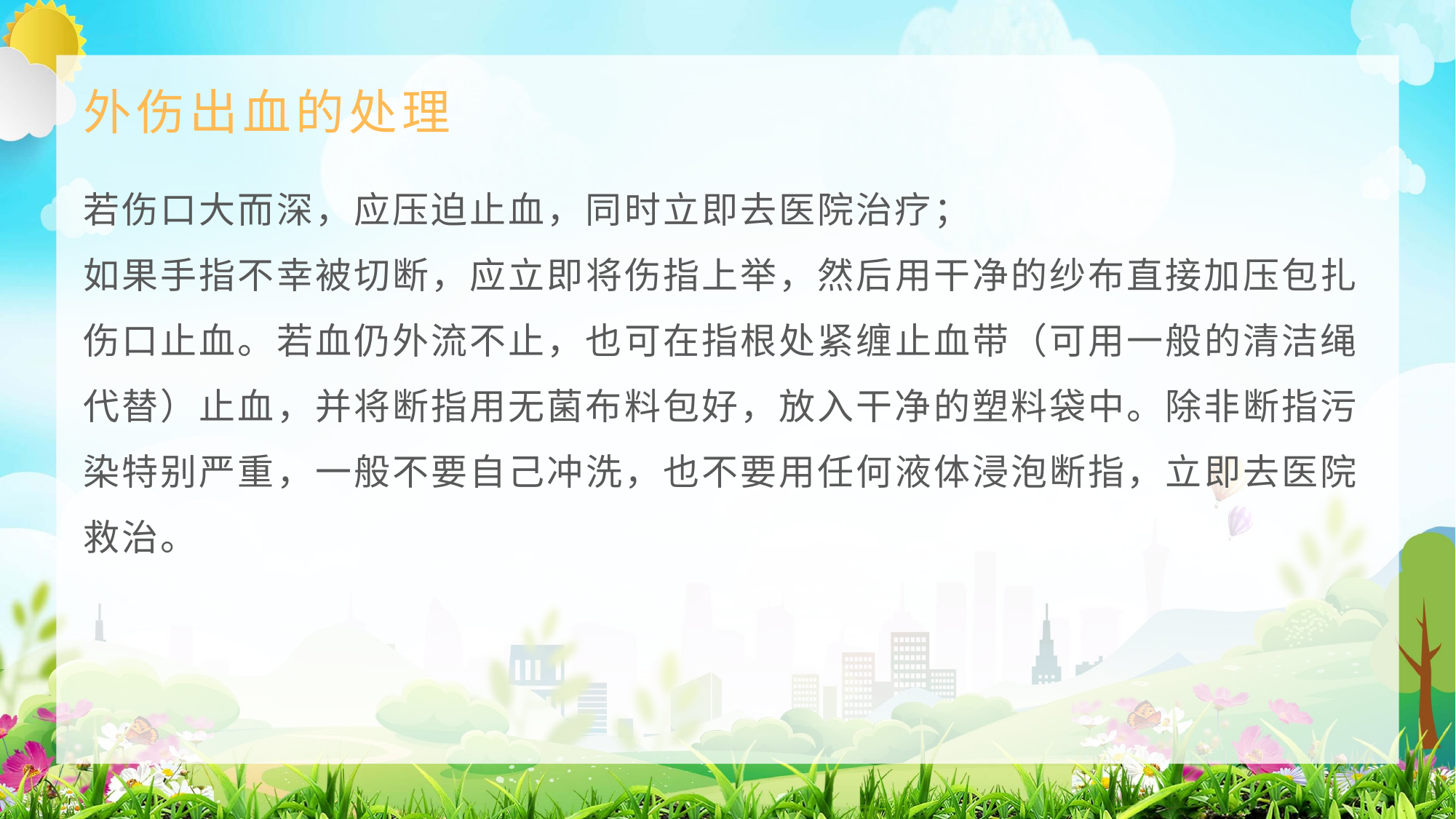

# 外伤出血的处理
若伤口大而深，应压迫止血，同时立即去医院治疗；
如果手指不幸被切断，应立即将伤指上举，然后用干净的纱布直接加压包扎伤口止血。若血仍外流不止，也可在指根处紧缠止血带（可用一般的清洁绳代替）止血，并将断指用无菌布料包好，放入干净的塑料袋中。除非断指污染特别严重，一般不要自己冲洗，也不要用任何液体浸泡断指，立即去医院救治。